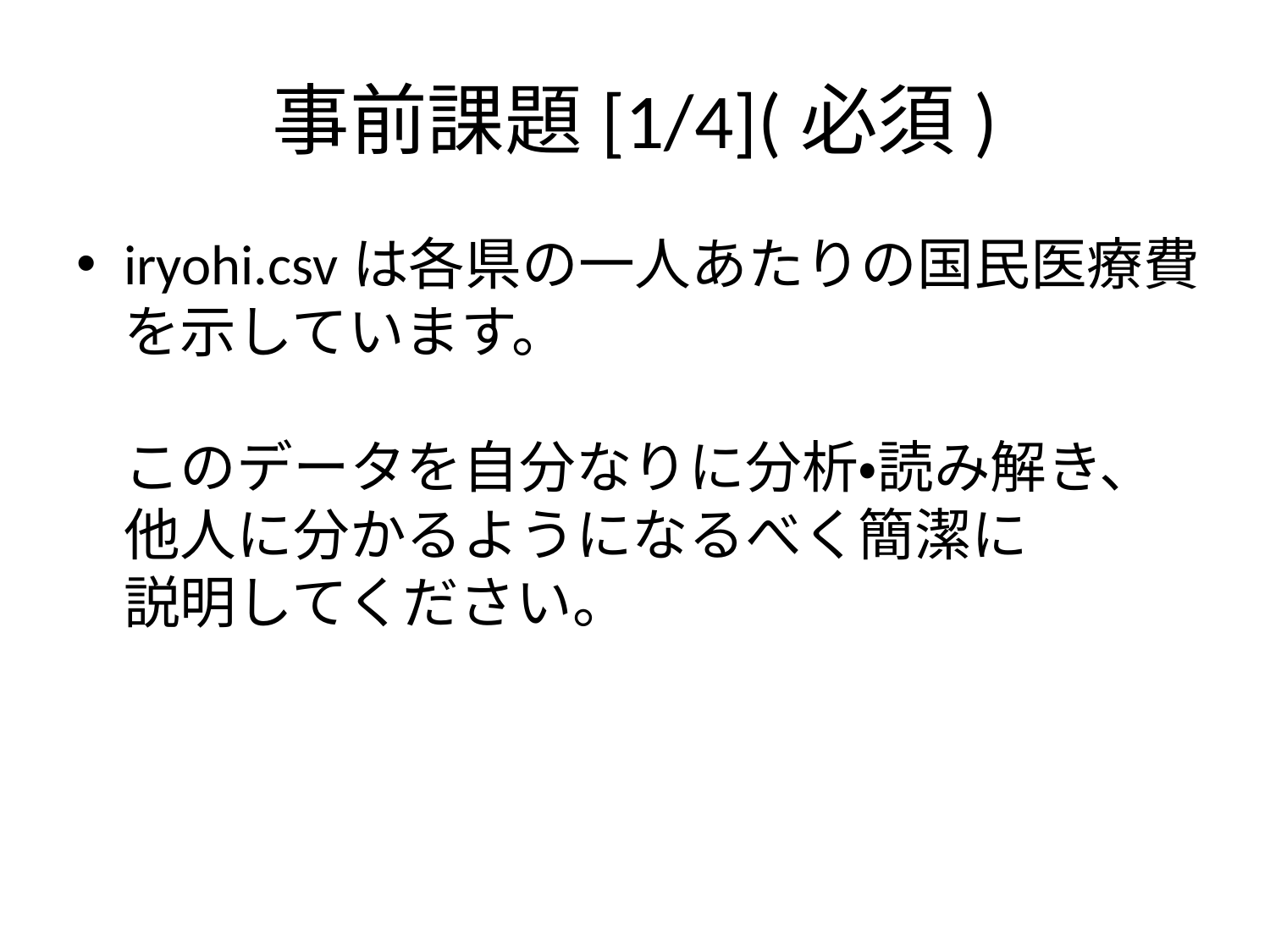

# 事前課題[1/4](必須)
iryohi.csvは各県の一人あたりの国民医療費を示しています。
このデータを自分なりに分析・読み解き、
他人に分かるようになるべく簡潔に
説明してください。